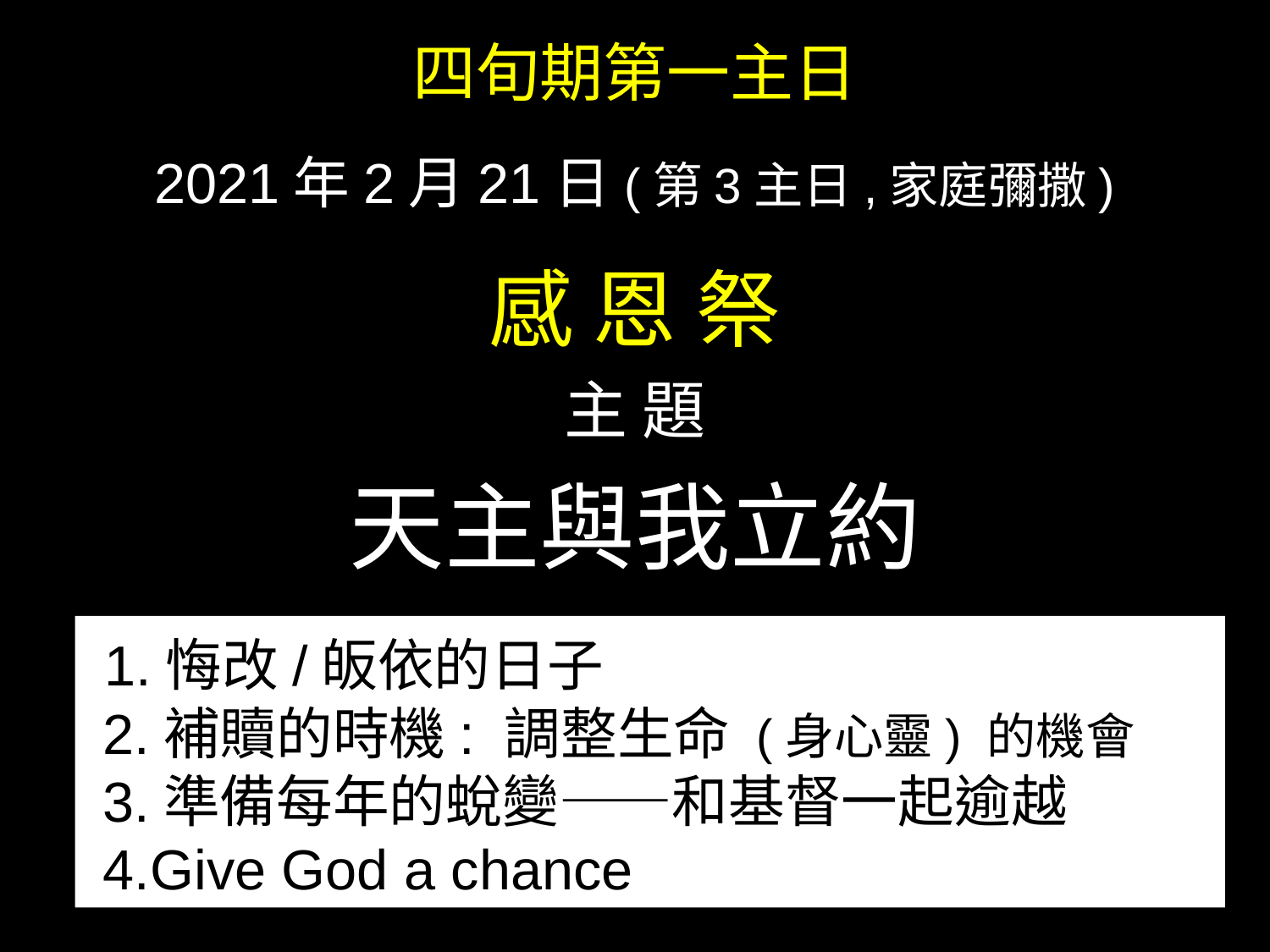

四旬期第一主日

2021年2月21日(第3主日,家庭彌撒)

感 恩 祭

主 題
天主與我立約
感恩是基督徒生命的主旋律或基調
我們要學會：全犧牲,真愛人,常喜樂
 1.悔改/皈依的日子
 2.補贖的時機: 調整生命 (身心靈) 的機會
 3.準備每年的蛻變——和基督一起逾越
 4.Give God a chance